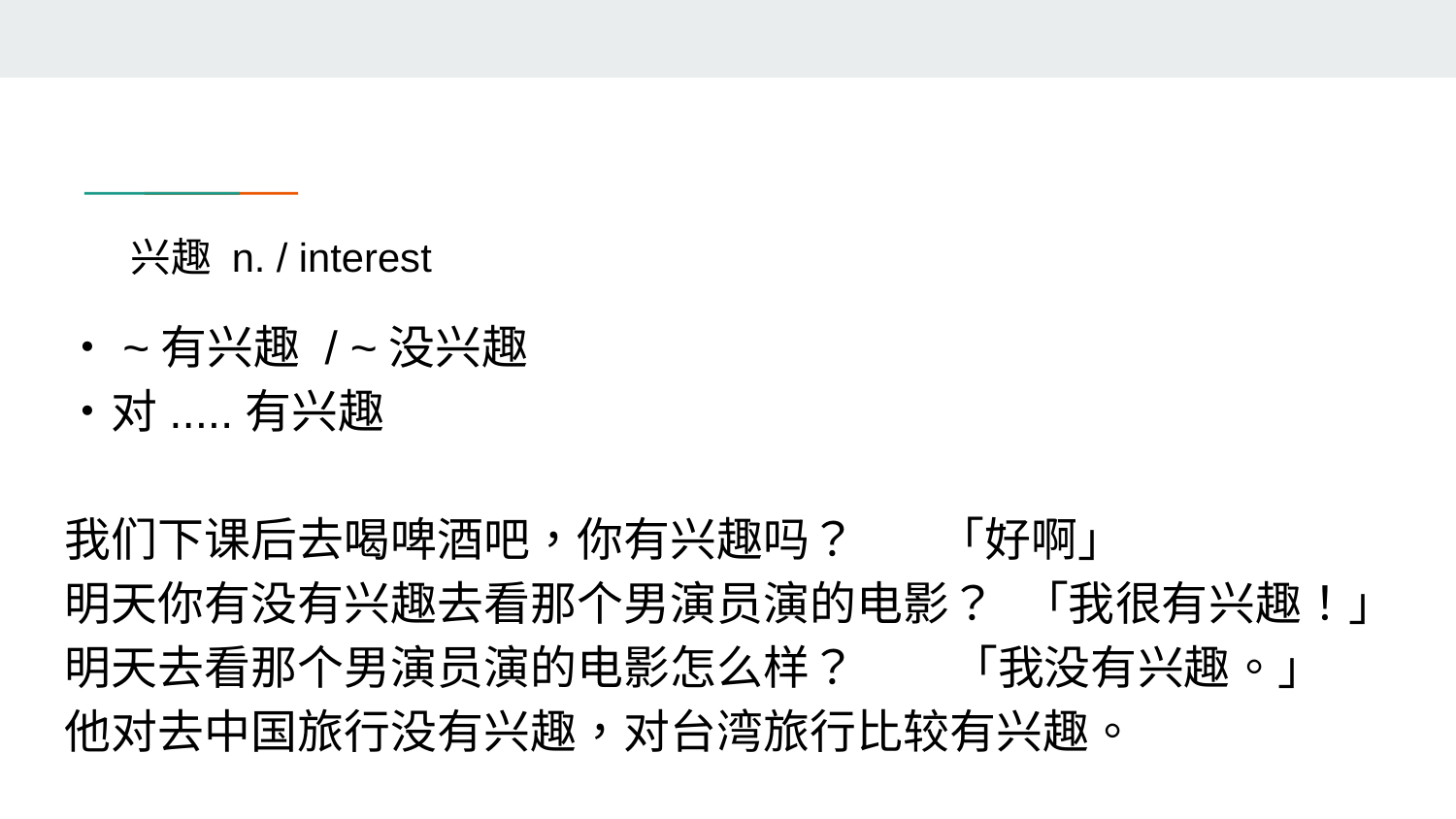

# 兴趣 n. / interest
・~有兴趣 / ~没兴趣
・对.....有兴趣

我们下课后去喝啤酒吧，你有兴趣吗？	「好啊」
明天你有没有兴趣去看那个男演员演的电影？  「我很有兴趣！」
明天去看那个男演员演的电影怎么样？ 	 「我没有兴趣。」
他对去中国旅行没有兴趣，对台湾旅行比较有兴趣。